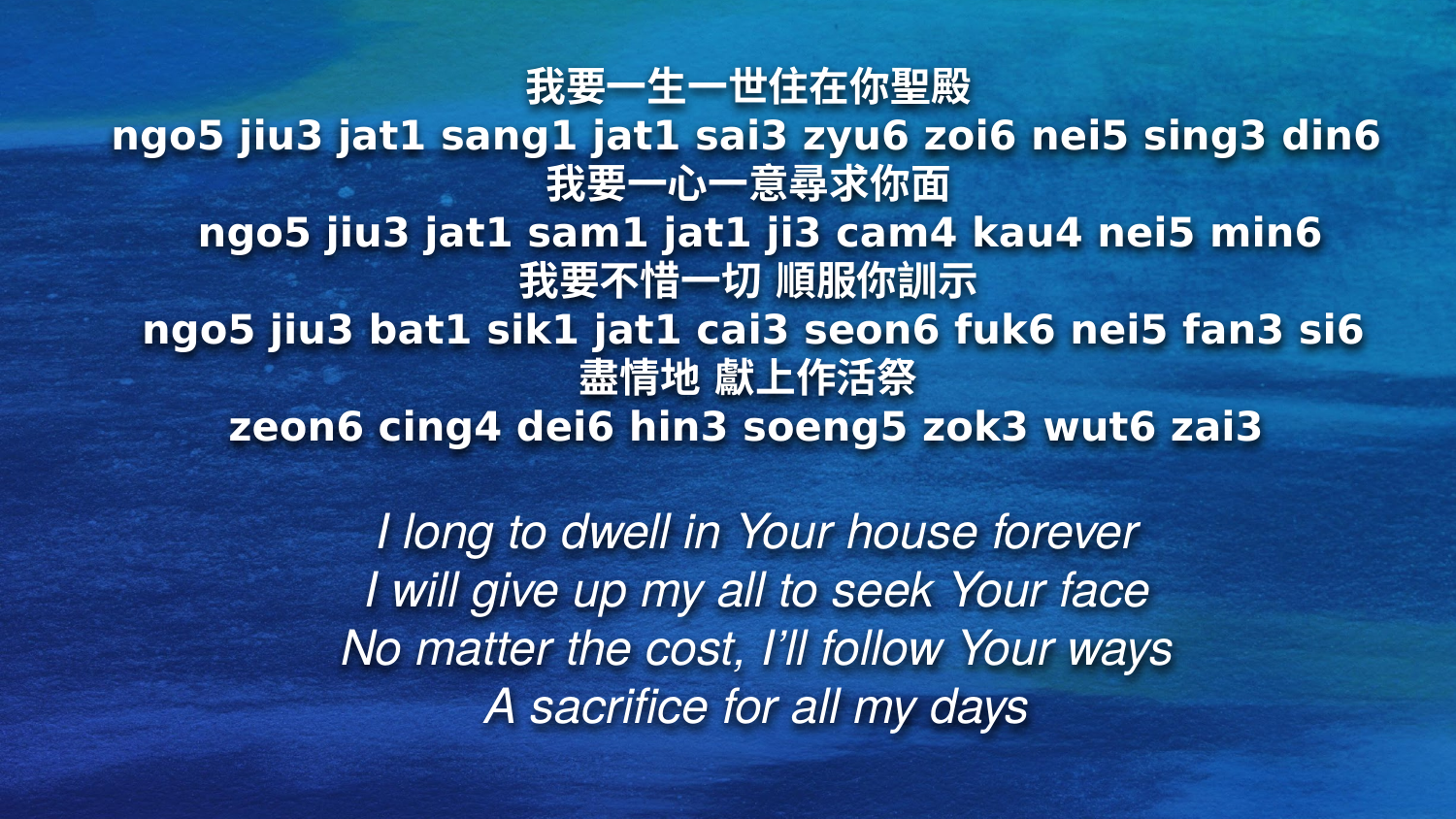

我要一生一世住在你聖殿
ngo5 jiu3 jat1 sang1 jat1 sai3 zyu6 zoi6 nei5 sing3 din6
我要一心一意尋求你面
ngo5 jiu3 jat1 sam1 jat1 ji3 cam4 kau4 nei5 min6
我要不惜一切 順服你訓示
ngo5 jiu3 bat1 sik1 jat1 cai3 seon6 fuk6 nei5 fan3 si6
盡情地 獻上作活祭
zeon6 cing4 dei6 hin3 soeng5 zok3 wut6 zai3

I long to dwell in Your house forever
I will give up my all to seek Your face
No matter the cost, I’ll follow Your ways
A sacrifice for all my days